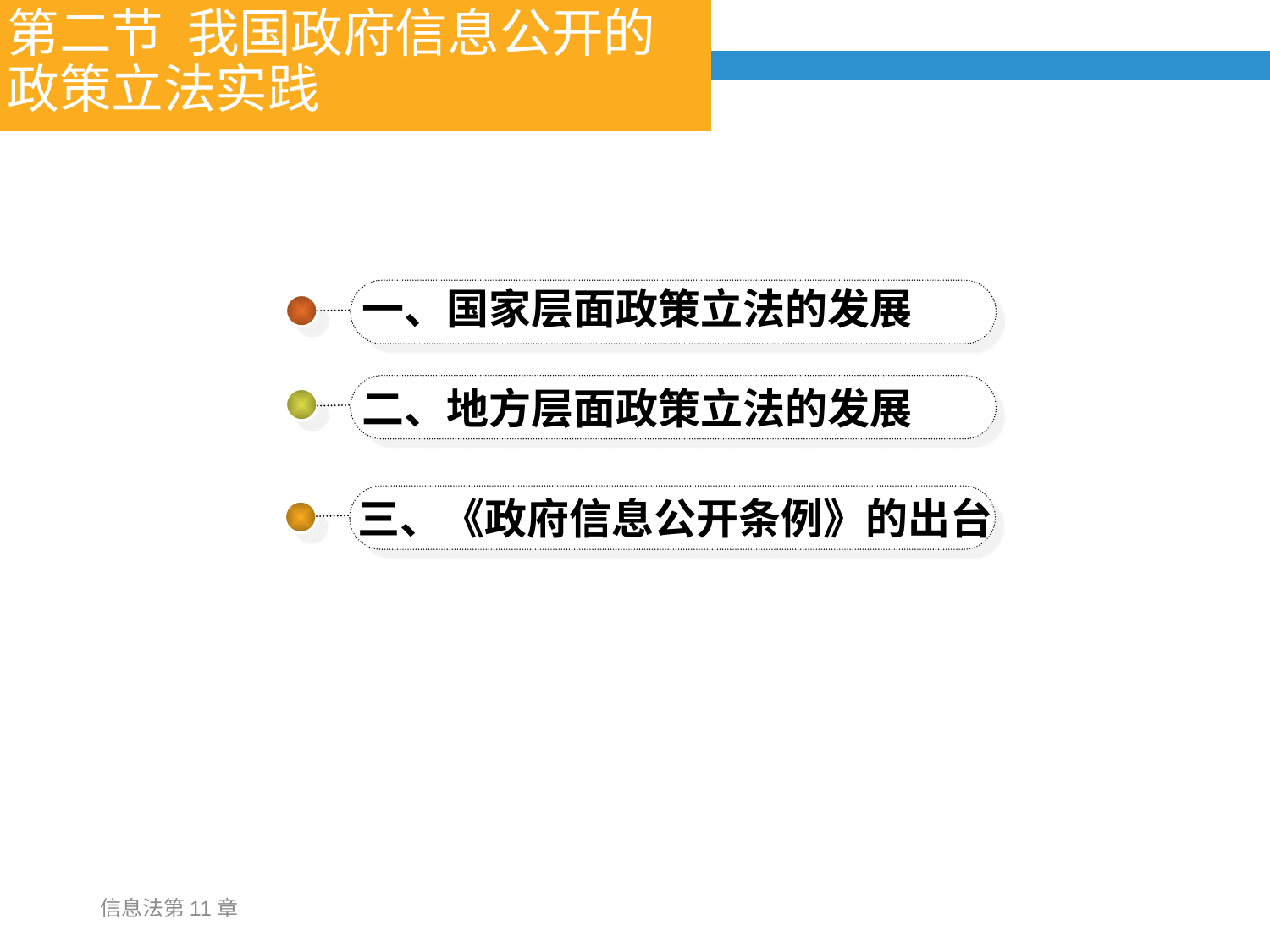

# 第二节  我国政府信息公开的政策立法实践

一、国家层面政策立法的发展

二、地方层面政策立法的发展

三、《政府信息公开条例》的出台
信息法第11章